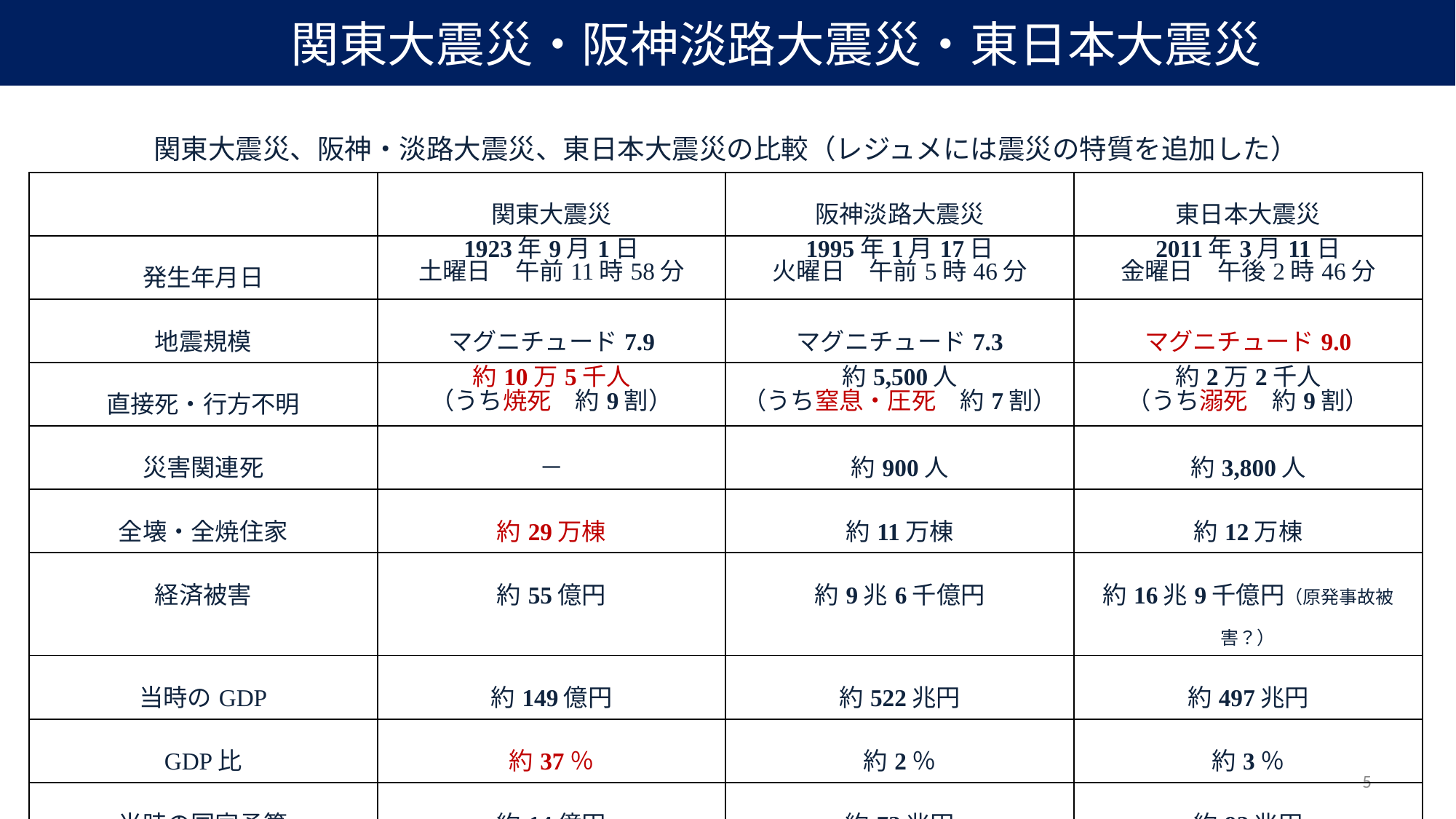

# 関東大震災・阪神淡路大震災・東日本大震災
| 関東大震災、阪神・淡路大震災、東日本大震災の比較（レジュメには震災の特質を追加した） |  |  |  |
| --- | --- | --- | --- |
|  | 関東大震災 | 阪神淡路大震災 | 東日本大震災 |
| 発生年月日 | 1923年9月1日 土曜日　午前11時58分 | 1995年1月17日 火曜日　午前5時46分 | 2011年3月11日 金曜日　午後2時46分 |
| 地震規模 | マグニチュード7.9 | マグニチュード7.3 | マグニチュード9.0 |
| 直接死・行方不明 | 約10万5千人 （うち焼死　約9割） | 約5,500人 （うち窒息・圧死　約7割） | 約2万2千人 （うち溺死　約9割） |
| 災害関連死 | － | 約900人 | 約3,800人 |
| 全壊・全焼住家 | 約29万棟 | 約11万棟 | 約12万棟 |
| 経済被害 | 約55億円 | 約9兆6千億円 | 約16兆9千億円（原発事故被害？） |
| 当時のGDP | 約149億円 | 約522兆円 | 約497兆円 |
| GDP比 | 約37％ | 約2％ | 約3％ |
| 当時の国家予算 | 約14億円 | 約73兆円 | 約92兆円 |
| 注：「当時のGDP」のうち、関東大震災については祖国民生産の値 出典：「令和5年版防災白書」、東日本大震災について一部表現やデータ修正 |  |  |  |
5